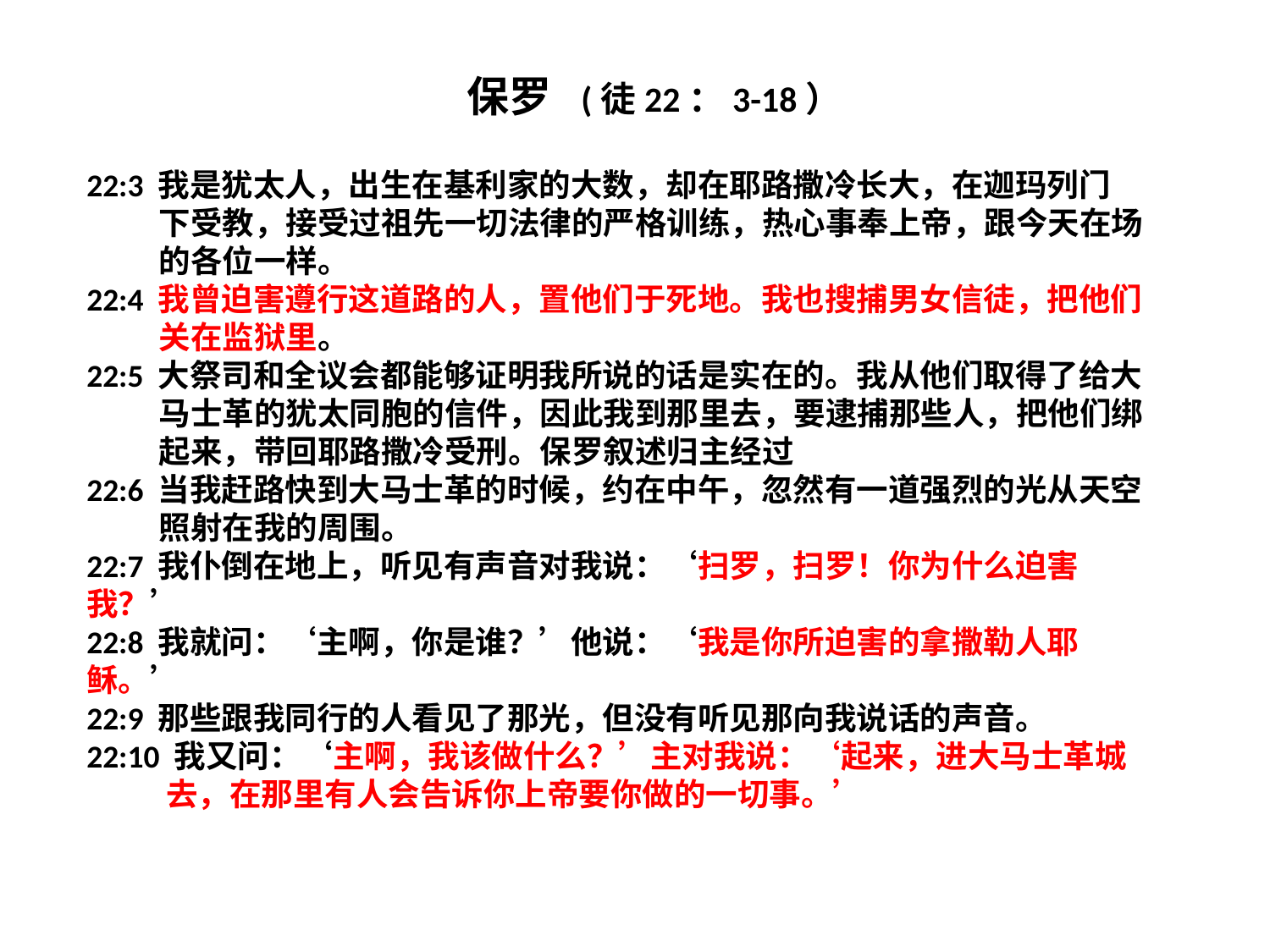

保罗  (徒22：3-18）
22:3 我是犹太人，出生在基利家的大数，却在耶路撒冷长大，在迦玛列门
         下受教，接受过祖先一切法律的严格训练，热心事奉上帝，跟今天在场
         的各位一样。
22:4 我曾迫害遵行这道路的人，置他们于死地。我也搜捕男女信徒，把他们
         关在监狱里。
22:5 大祭司和全议会都能够证明我所说的话是实在的。我从他们取得了给大
         马士革的犹太同胞的信件，因此我到那里去，要逮捕那些人，把他们绑
         起来，带回耶路撒冷受刑。保罗叙述归主经过
22:6 当我赶路快到大马士革的时候，约在中午，忽然有一道强烈的光从天空
         照射在我的周围。
22:7 我仆倒在地上，听见有声音对我说：‘扫罗，扫罗！你为什么迫害我？’
22:8 我就问：‘主啊，你是谁？’他说：‘我是你所迫害的拿撒勒人耶稣。’
22:9 那些跟我同行的人看见了那光，但没有听见那向我说话的声音。
22:10 我又问：‘主啊，我该做什么？’主对我说：‘起来，进大马士革城
          去，在那里有人会告诉你上帝要你做的一切事。’